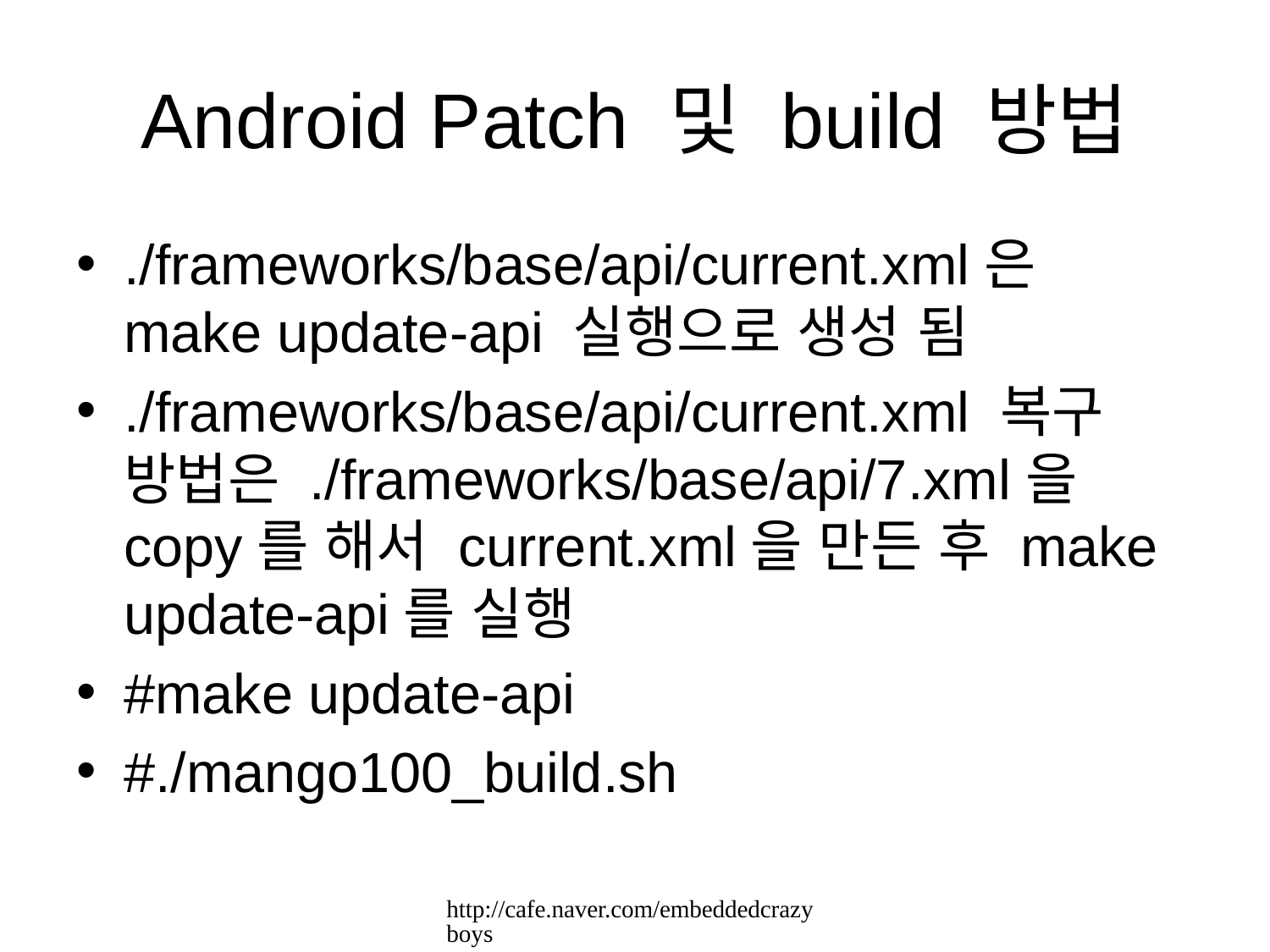

# Android Patch 및 build 방법
./frameworks/base/api/current.xml은 make update-api 실행으로 생성 됨
./frameworks/base/api/current.xml 복구 방법은 ./frameworks/base/api/7.xml을 copy를 해서 current.xml을 만든 후 make update-api를 실행
#make update-api
#./mango100_build.sh

http://cafe.naver.com/embeddedcrazyboys